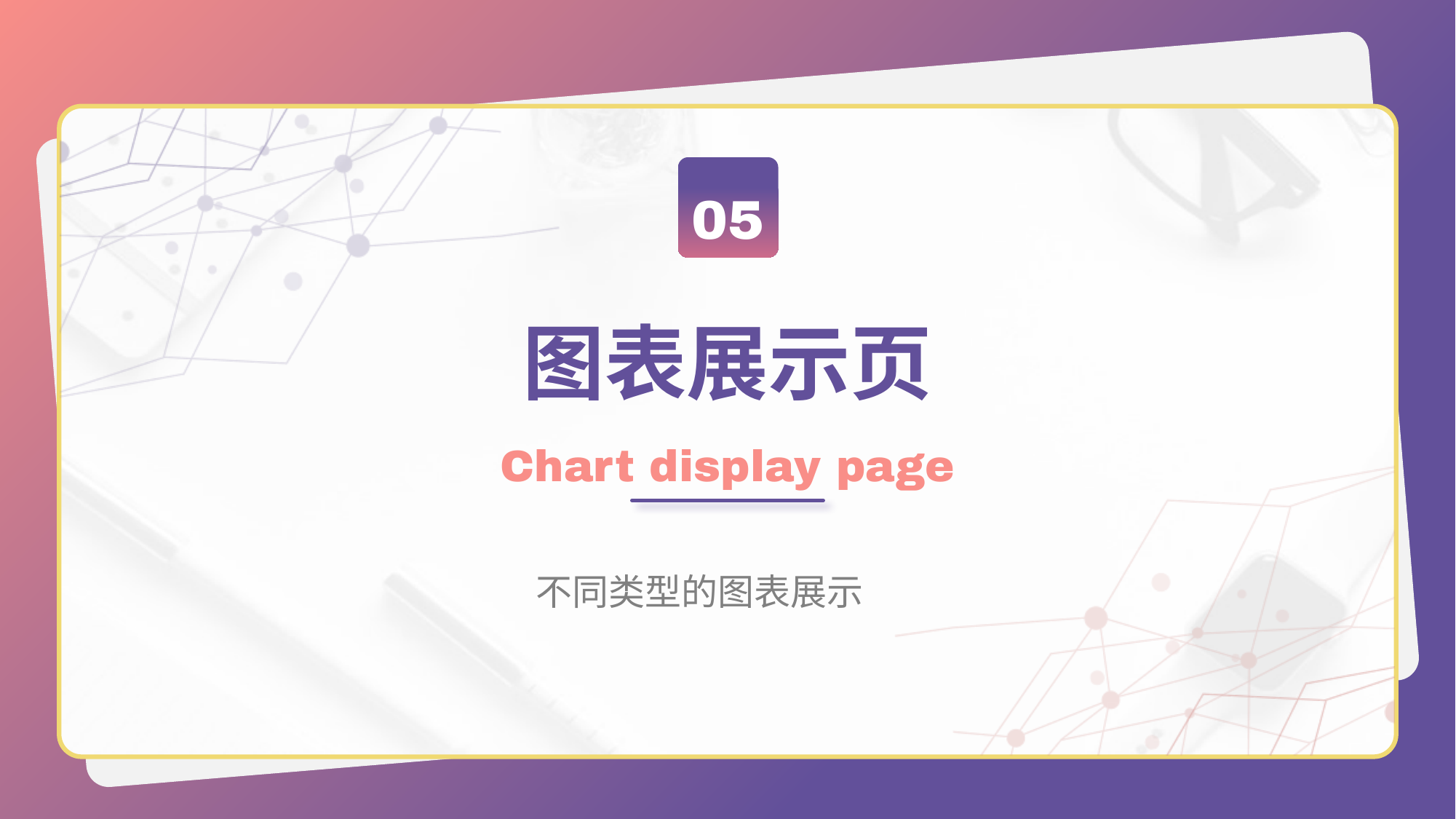

05
# 图表展示页
Chart display page
不同类型的图表展示